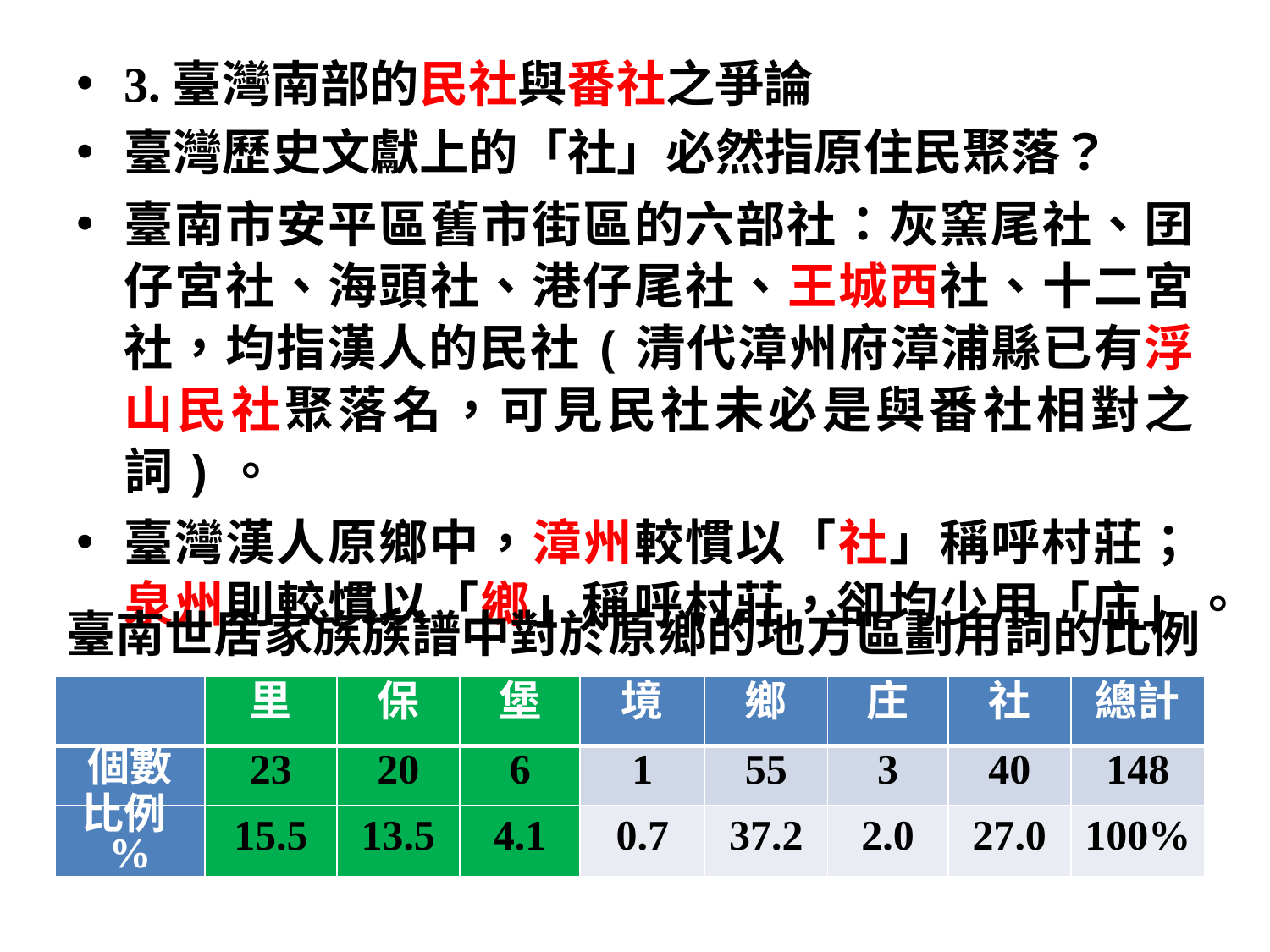

3.臺灣南部的民社與番社之爭論
臺灣歷史文獻上的「社」必然指原住民聚落？
臺南市安平區舊市街區的六部社：灰窯尾社、囝仔宮社、海頭社、港仔尾社、王城西社、十二宮社，均指漢人的民社(清代漳州府漳浦縣已有浮山民社聚落名，可見民社未必是與番社相對之詞)。
臺灣漢人原鄉中，漳州較慣以「社」稱呼村莊；泉州則較慣以「鄉」稱呼村莊，卻均少用「庄」。
臺南世居家族族譜中對於原鄉的地方區劃用詞的比例
|  | 里 | 保 | 堡 | 境 | 鄉 | 庄 | 社 | 總計 |
| --- | --- | --- | --- | --- | --- | --- | --- | --- |
| 個數 | 23 | 20 | 6 | 1 | 55 | 3 | 40 | 148 |
| 比例% | 15.5 | 13.5 | 4.1 | 0.7 | 37.2 | 2.0 | 27.0 | 100% |